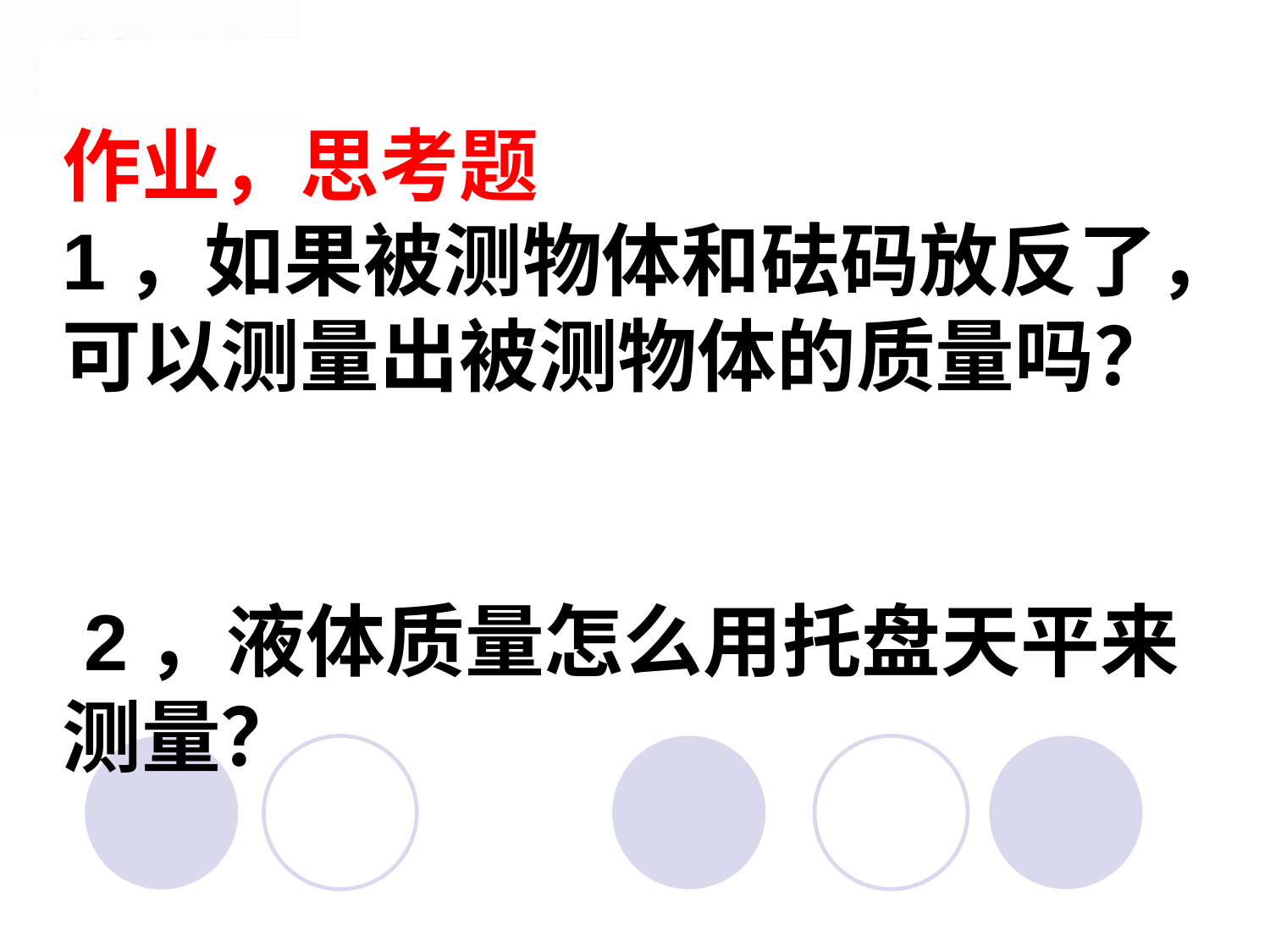

作业，思考题
1，如果被测物体和砝码放反了，可以测量出被测物体的质量吗？

 2，液体质量怎么用托盘天平来测量？